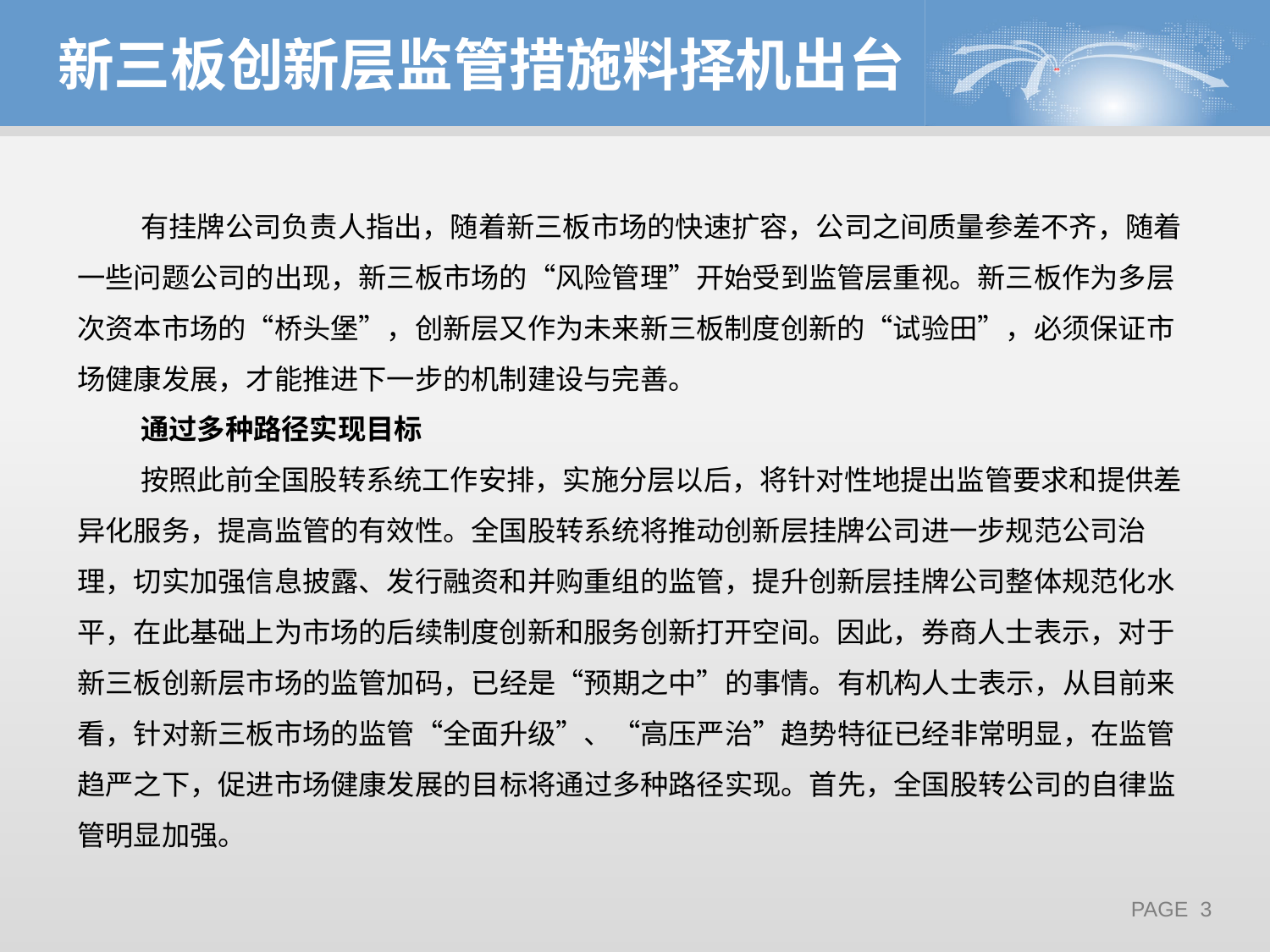

新三板创新层监管措施料择机出台
有挂牌公司负责人指出，随着新三板市场的快速扩容，公司之间质量参差不齐，随着一些问题公司的出现，新三板市场的“风险管理”开始受到监管层重视。新三板作为多层次资本市场的“桥头堡”，创新层又作为未来新三板制度创新的“试验田”，必须保证市场健康发展，才能推进下一步的机制建设与完善。
通过多种路径实现目标
按照此前全国股转系统工作安排，实施分层以后，将针对性地提出监管要求和提供差异化服务，提高监管的有效性。全国股转系统将推动创新层挂牌公司进一步规范公司治理，切实加强信息披露、发行融资和并购重组的监管，提升创新层挂牌公司整体规范化水平，在此基础上为市场的后续制度创新和服务创新打开空间。因此，券商人士表示，对于新三板创新层市场的监管加码，已经是“预期之中”的事情。有机构人士表示，从目前来看，针对新三板市场的监管“全面升级”、“高压严治”趋势特征已经非常明显，在监管趋严之下，促进市场健康发展的目标将通过多种路径实现。首先，全国股转公司的自律监管明显加强。